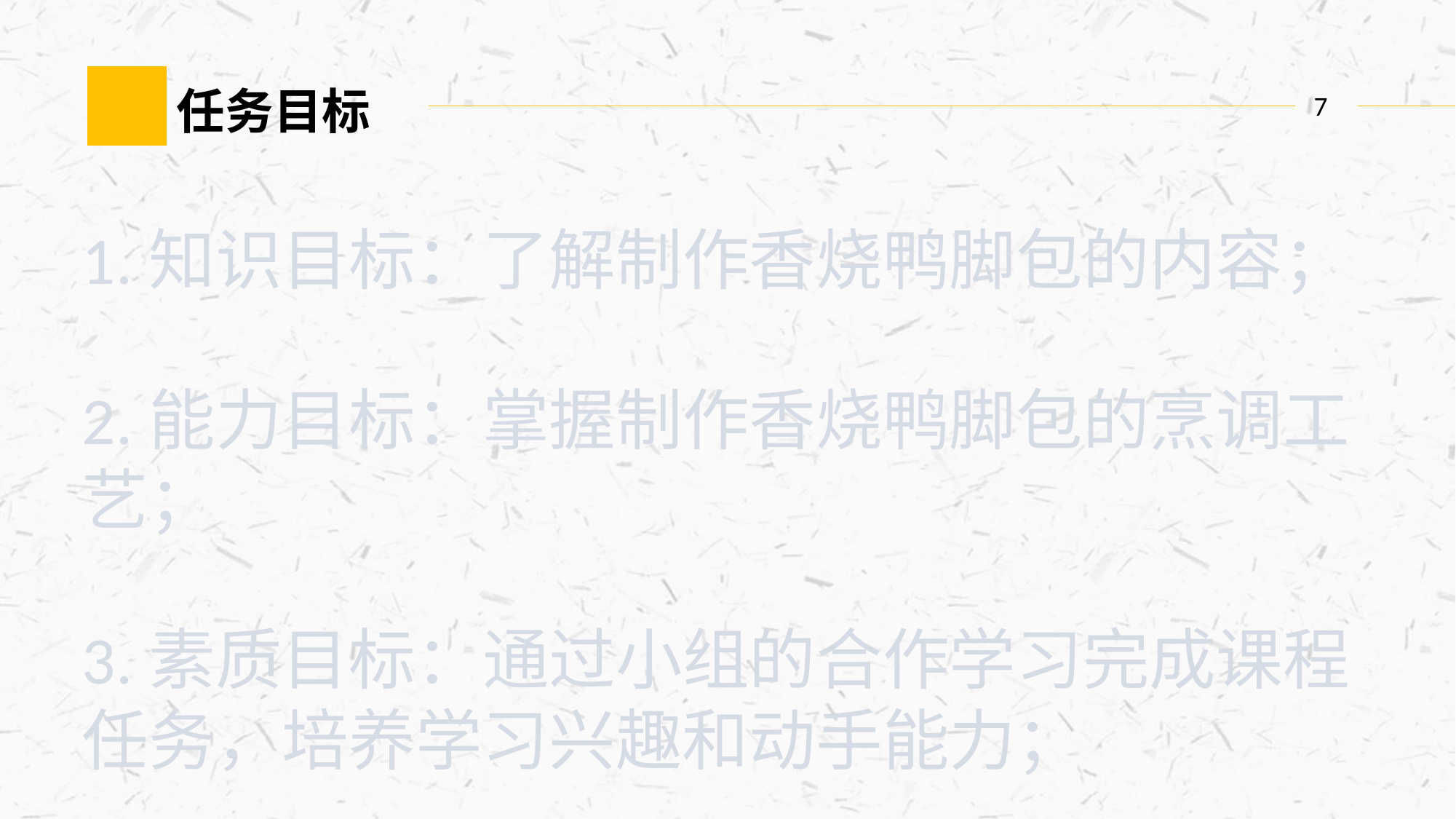

任务目标
7
1.知识目标：了解制作香烧鸭脚包的内容；

2.能力目标：掌握制作香烧鸭脚包的烹调工艺；

3.素质目标：通过小组的合作学习完成课程任务，培养学习兴趣和动手能力；